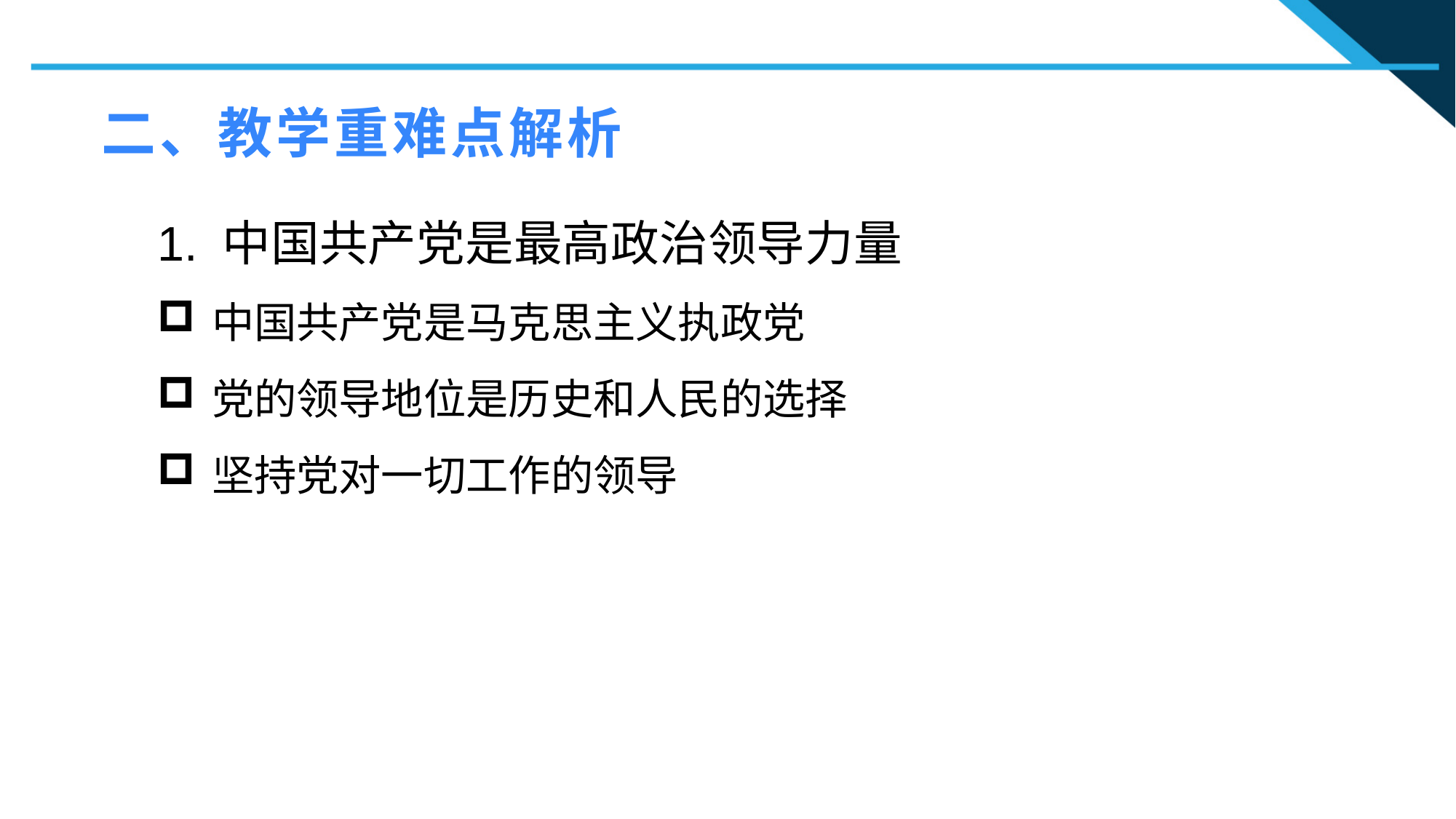

二、教学重难点解析
1. 中国共产党是最高政治领导力量
中国共产党是马克思主义执政党
党的领导地位是历史和人民的选择
坚持党对一切工作的领导

1
2
2
n